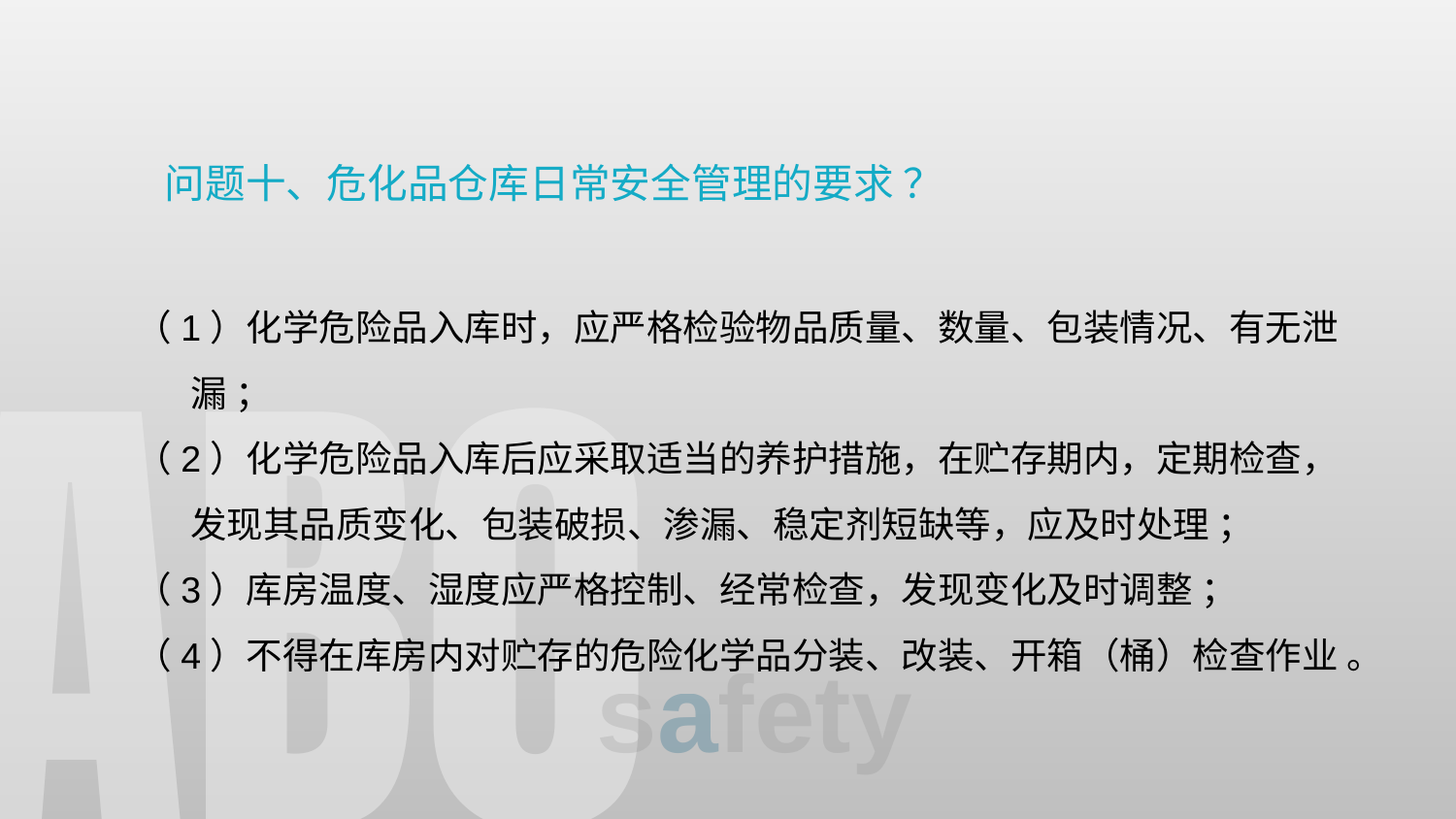

问题十、危化品仓库日常安全管理的要求 ？
（1）化学危险品入库时，应严格检验物品质量、数量、包装情况、有无泄漏 ；
（2）化学危险品入库后应采取适当的养护措施，在贮存期内，定期检查，发现其品质变化、包装破损、渗漏、稳定剂短缺等，应及时处理 ；
（3）库房温度、湿度应严格控制、经常检查，发现变化及时调整 ；
（4）不得在库房内对贮存的危险化学品分装、改装、开箱（桶）检查作业 。